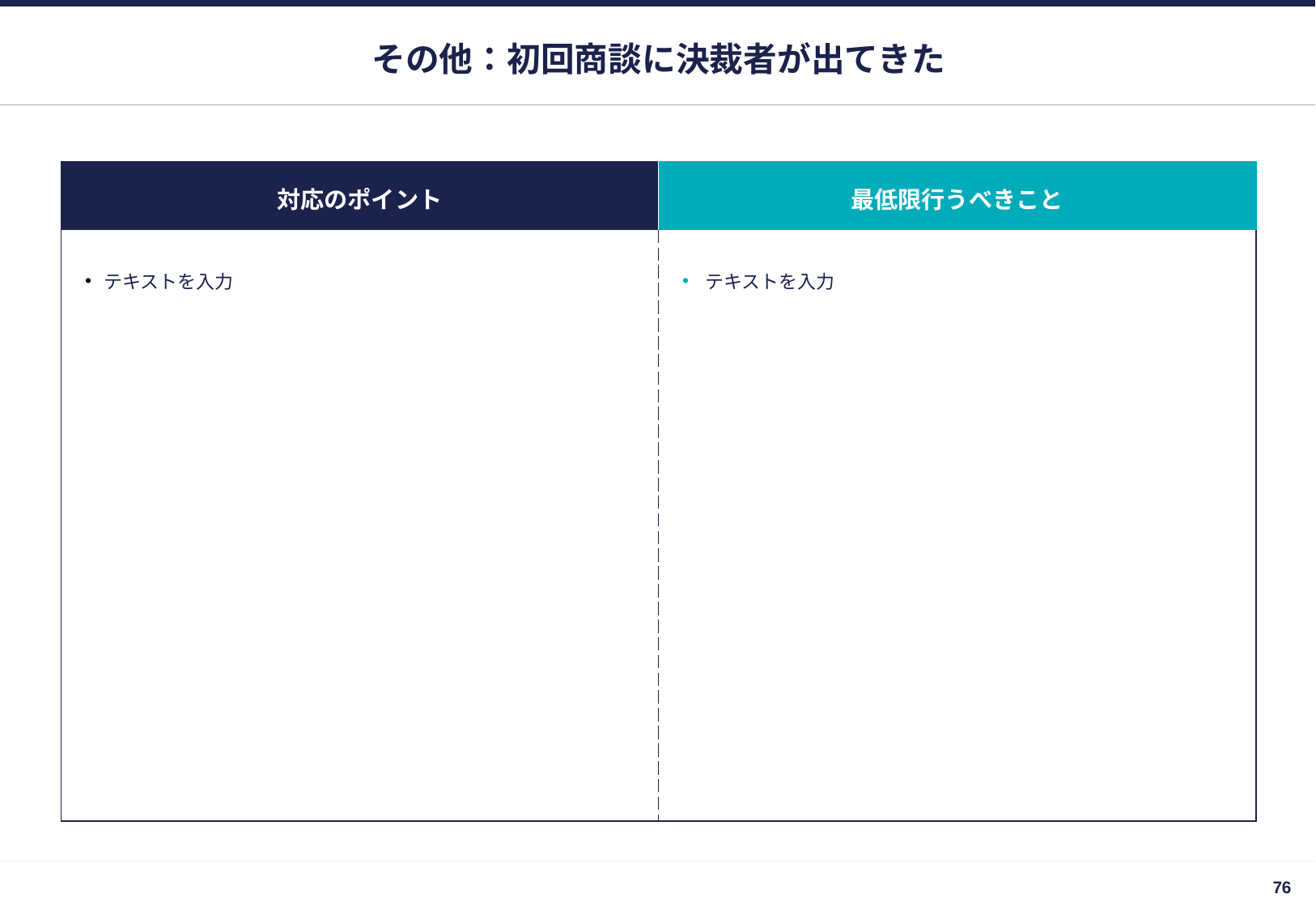

# その他：初回商談に決裁者が出てきた
| 対応のポイント | 最低限行うべきこと |
| --- | --- |
| テキストを入力 | テキストを入力 |
76